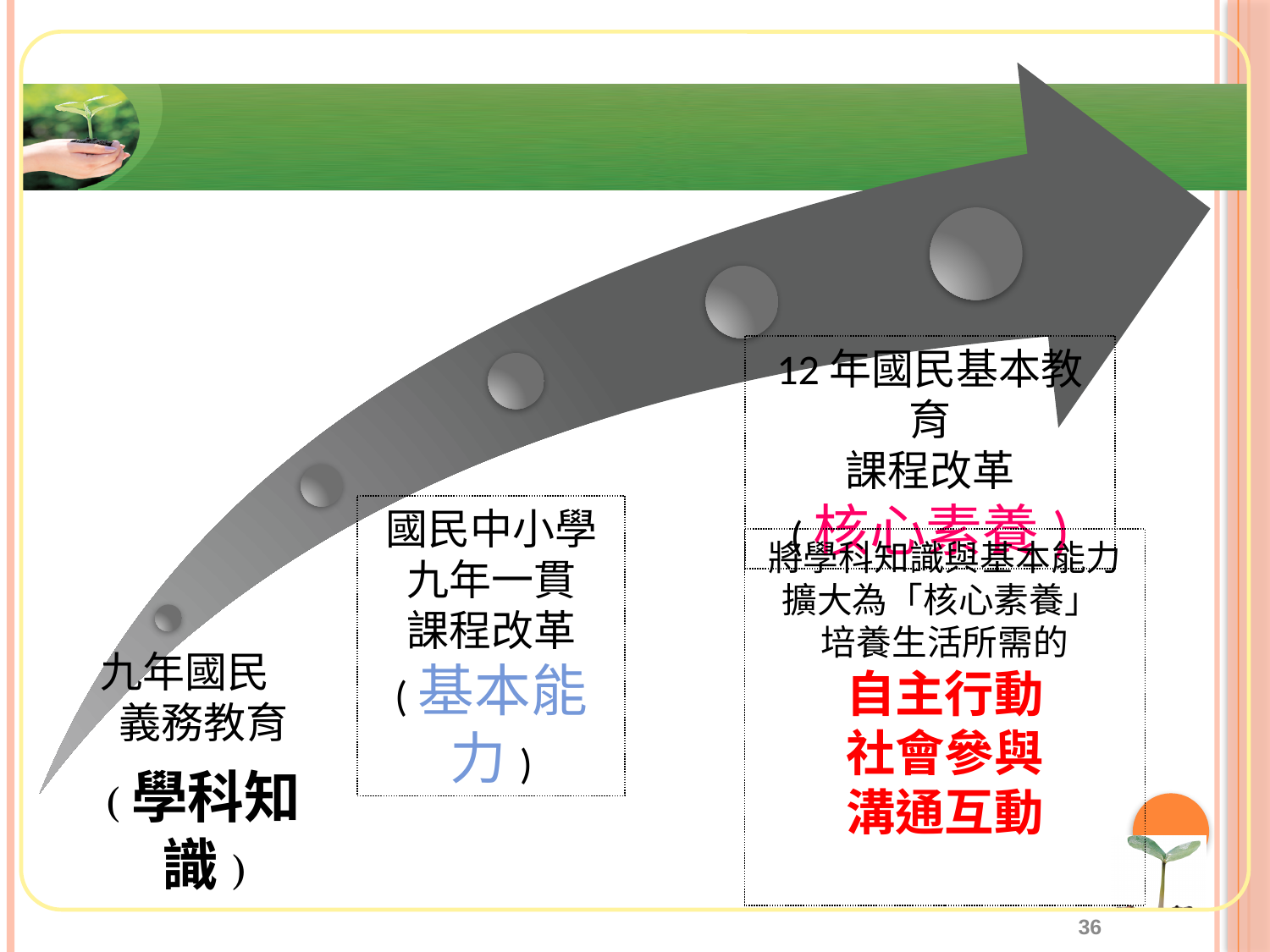

九年國民     義務教育
(學科知識)

12年國民基本教育
課程改革
(核心素養)
國民中小學
九年一貫
課程改革
(基本能力)
將學科知識與基本能力
擴大為「核心素養」
培養生活所需的
自主行動
社會參與
溝通互動

36